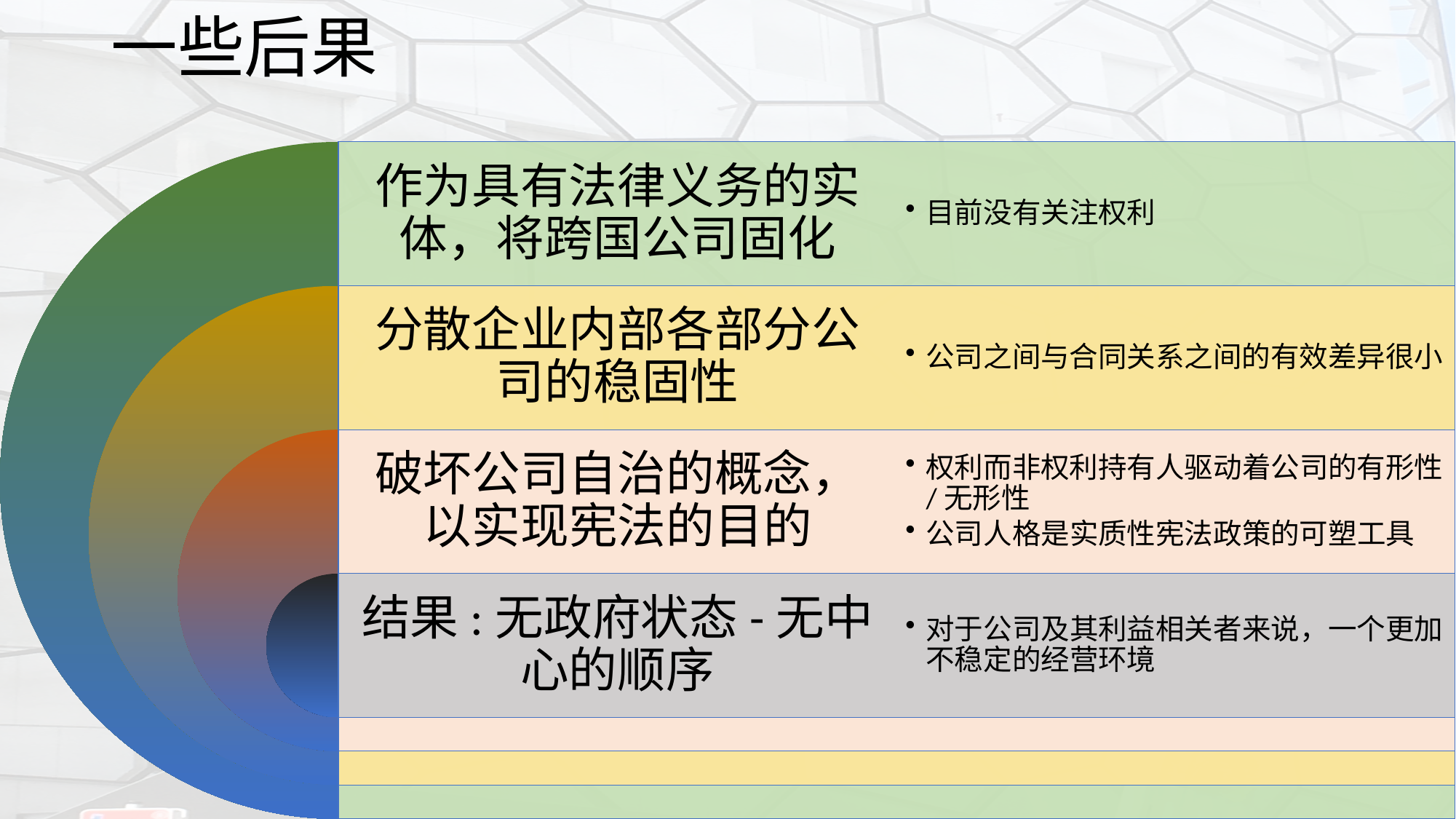

# 一些后果
作为具有法律义务的实体，将跨国公司固化
分散企业内部各部分公司的稳固性
破坏公司自治的概念，以实现宪法的目的
结果:无政府状态-无中心的顺序
目前没有关注权利
公司之间与合同关系之间的有效差异很小
权利而非权利持有人驱动着公司的有形性/无形性
公司人格是实质性宪法政策的可塑工具
对于公司及其利益相关者来说，一个更加不稳定的经营环境